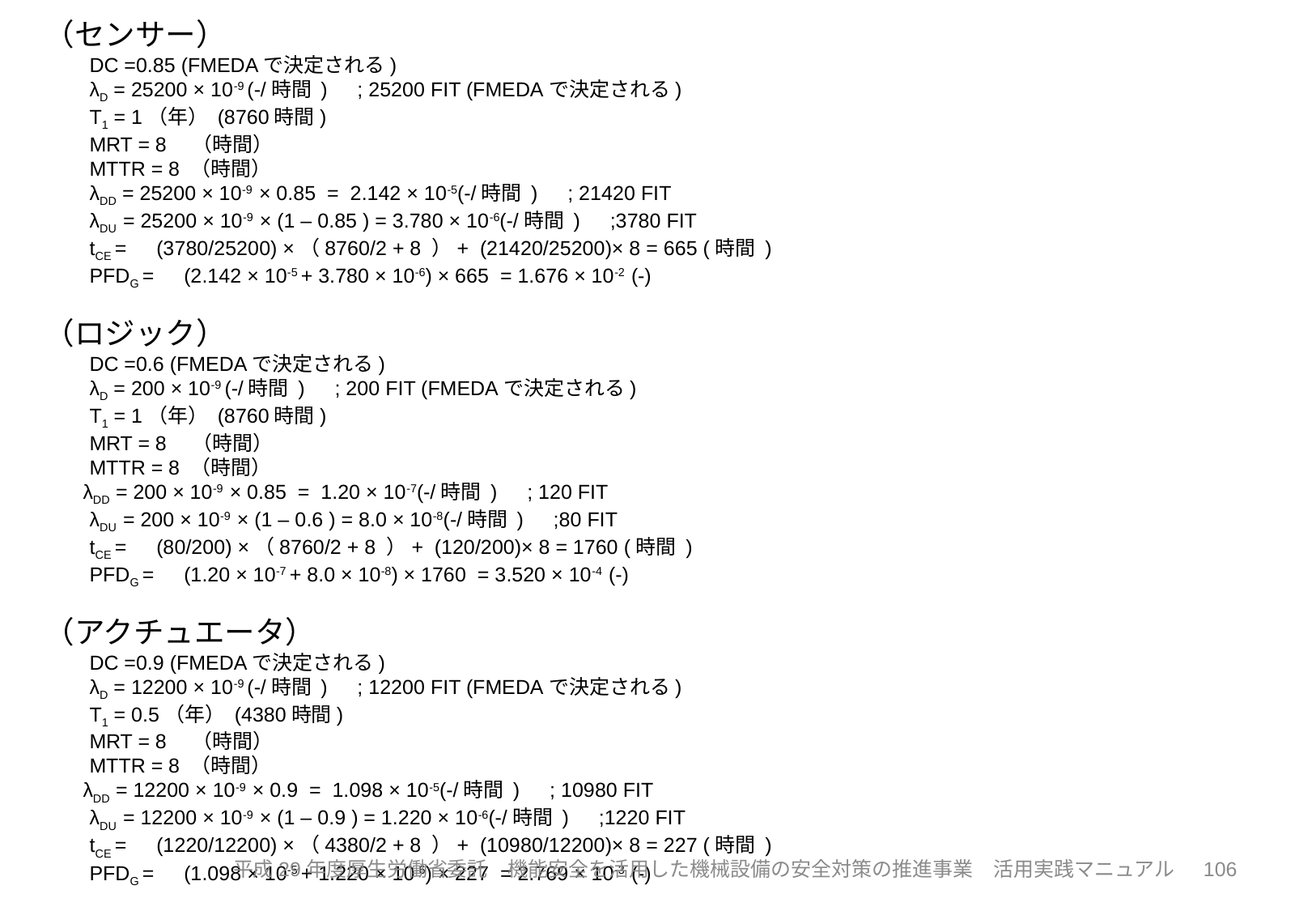

（センサー）
　　DC =0.85 (FMEDAで決定される)
　　λD = 25200 × 10-9 (-/時間 )　; 25200 FIT (FMEDAで決定される)
　　T1 = 1（年） (8760時間)
　　MRT = 8　（時間）
　　MTTR = 8 （時間）
　　λDD = 25200 × 10-9  × 0.85  =  2.142 × 10-5(-/時間 )　; 21420 FIT
　　λDU  = 25200 × 10-9  × (1 – 0.85 ) = 3.780 × 10-6(-/時間 )　;3780 FIT
　　tCE =　(3780/25200) ×（8760/2 + 8 ）+  (21420/25200)× 8 = 665 (時間 )
　　PFDG =　(2.142 × 10-5 + 3.780 × 10-6) × 665  = 1.676 × 10-2  (-)

（ロジック）
　　DC =0.6 (FMEDAで決定される)
　　λD = 200 × 10-9 (-/時間 )　; 200 FIT (FMEDAで決定される)
　　T1 = 1（年） (8760時間)
　　MRT = 8　（時間）
　　MTTR = 8 （時間）
  　λDD = 200 × 10-9  × 0.85  =  1.20 × 10-7(-/時間 )　; 120 FIT
　　λDU  = 200 × 10-9  × (1 – 0.6 ) = 8.0 × 10-8(-/時間 )　;80 FIT
　　tCE =　(80/200) ×（8760/2 + 8 ）+  (120/200)× 8 = 1760 (時間 )
　　PFDG =　(1.20 × 10-7 + 8.0 × 10-8) × 1760  = 3.520 × 10-4  (-)

（アクチュエータ）
　　DC =0.9 (FMEDAで決定される)
　　λD = 12200 × 10-9 (-/時間 )　; 12200 FIT (FMEDAで決定される)
　　T1 = 0.5（年） (4380時間)
　　MRT = 8　（時間）
　　MTTR = 8 （時間）
 　 λDD = 12200 × 10-9  × 0.9  =  1.098 × 10-5(-/時間 )　; 10980 FIT
　　λDU  = 12200 × 10-9  × (1 – 0.9 ) = 1.220 × 10-6(-/時間 )　;1220 FIT
　　tCE =　(1220/12200) ×（4380/2 + 8 ）+  (10980/12200)× 8 = 227 (時間 )
　　PFDG =　(1.098 × 10-5 + 1.220 × 10-6) × 227  = 2.769 × 10-3  (-)
106
平成29年度厚生労働省委託　機能安全を活用した機械設備の安全対策の推進事業　活用実践マニュアル